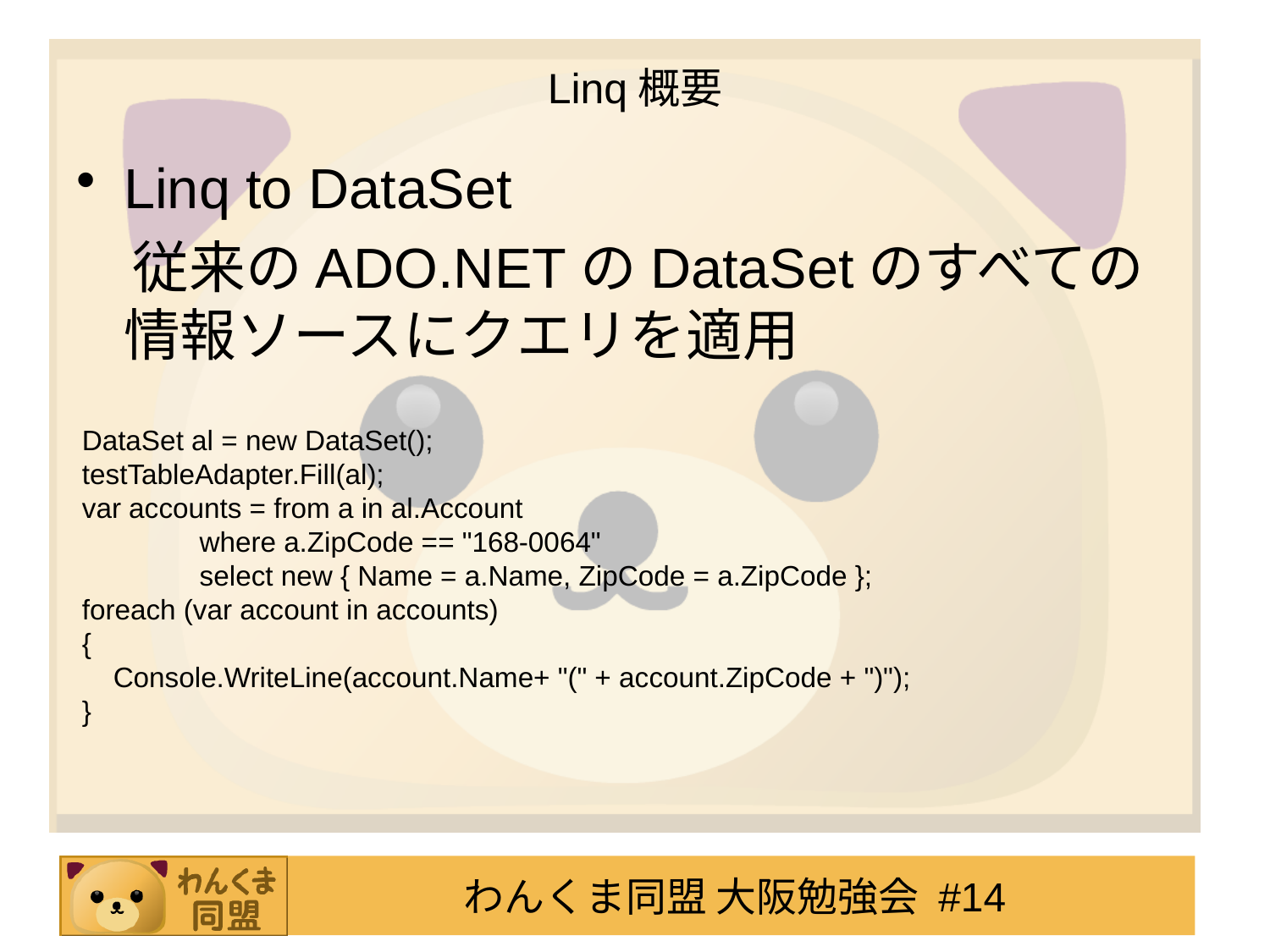

# Linq概要
Linq to DataSet
　従来のADO.NETのDataSetのすべての情報ソースにクエリを適用
DataSet al = new DataSet();
testTableAdapter.Fill(al);
var accounts = from a in al.Account
               where a.ZipCode == "168-0064"
               select new { Name = a.Name, ZipCode = a.ZipCode };
foreach (var account in accounts)
{
    Console.WriteLine(account.Name+ "(" + account.ZipCode + ")");
}